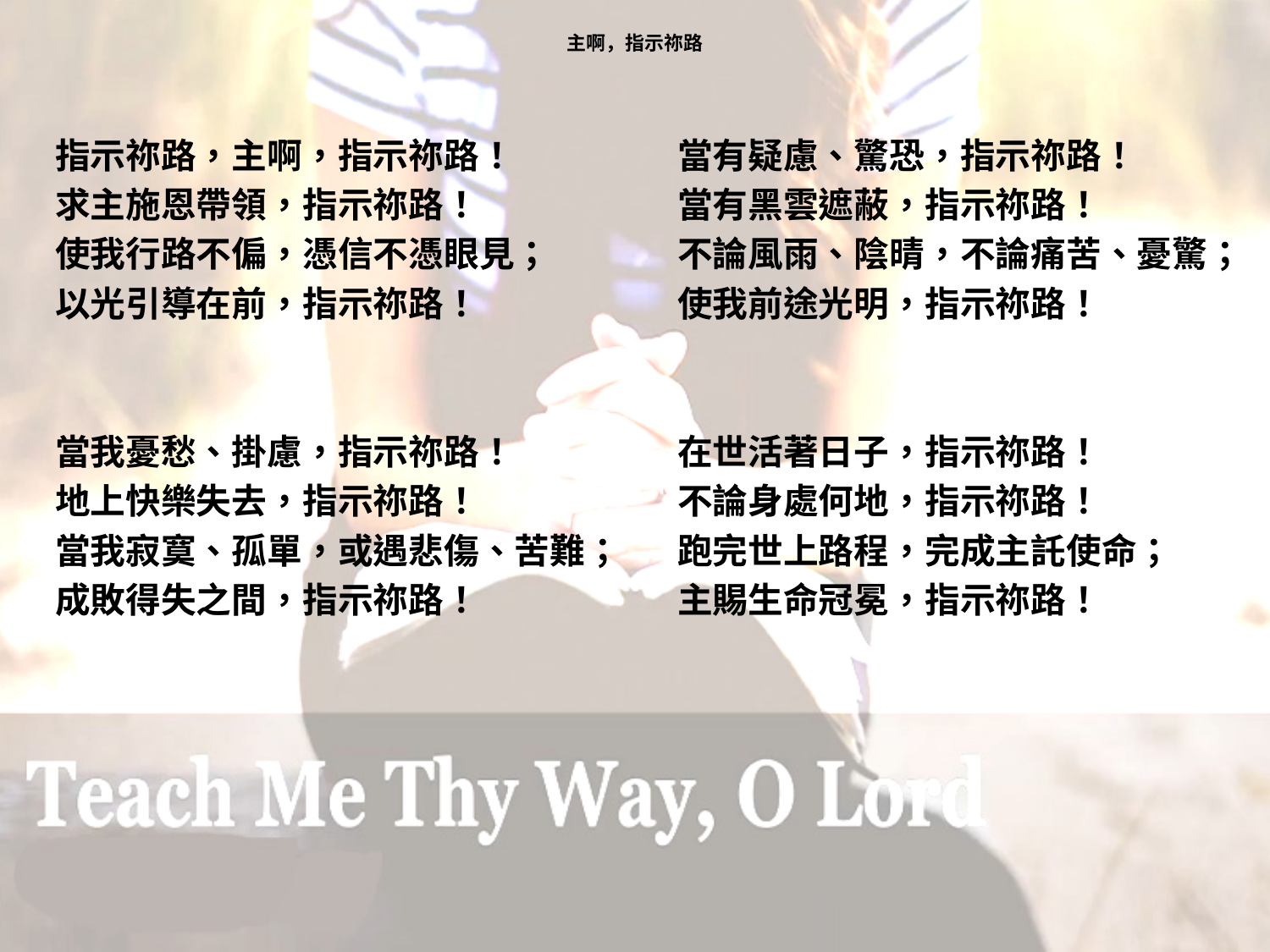

# 主啊，指示祢路
指示祢路，主啊，指示祢路！
求主施恩帶領，指示祢路！
使我行路不偏，憑信不憑眼見；
以光引導在前，指示祢路！

當我憂愁、掛慮，指示祢路！
地上快樂失去，指示祢路！
當我寂寞、孤單，或遇悲傷、苦難；
成敗得失之間，指示祢路！
當有疑慮、驚恐，指示祢路！
當有黑雲遮蔽，指示祢路！
不論風雨、陰晴，不論痛苦、憂驚；
使我前途光明，指示祢路！

在世活著日子，指示祢路！
不論身處何地，指示祢路！
跑完世上路程，完成主託使命；
主賜生命冠冕，指示祢路！